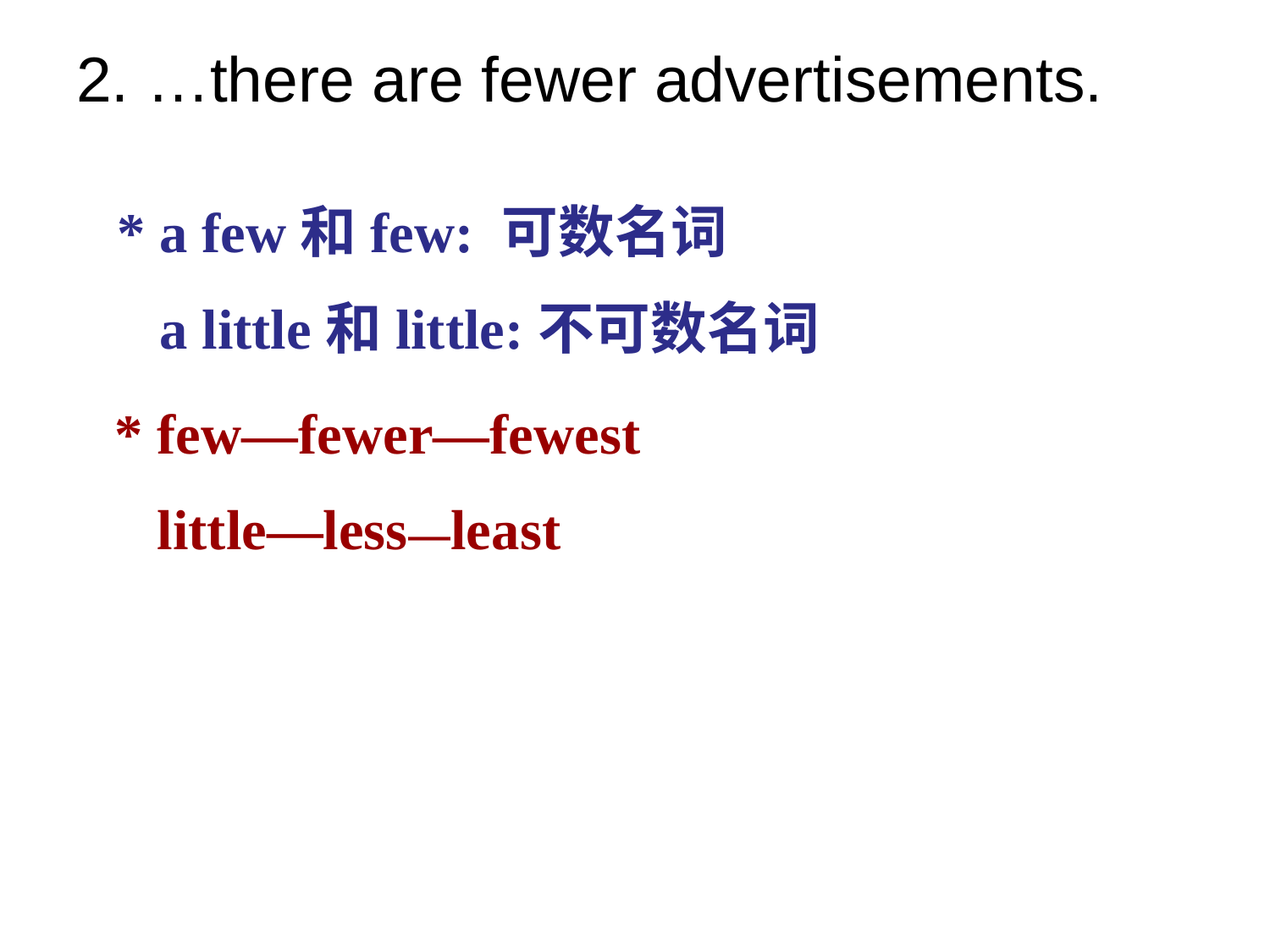

# 2. …there are fewer advertisements.
* a few和few: 可数名词
   a little和little:不可数名词
* few—fewer—fewest
   little—less—least